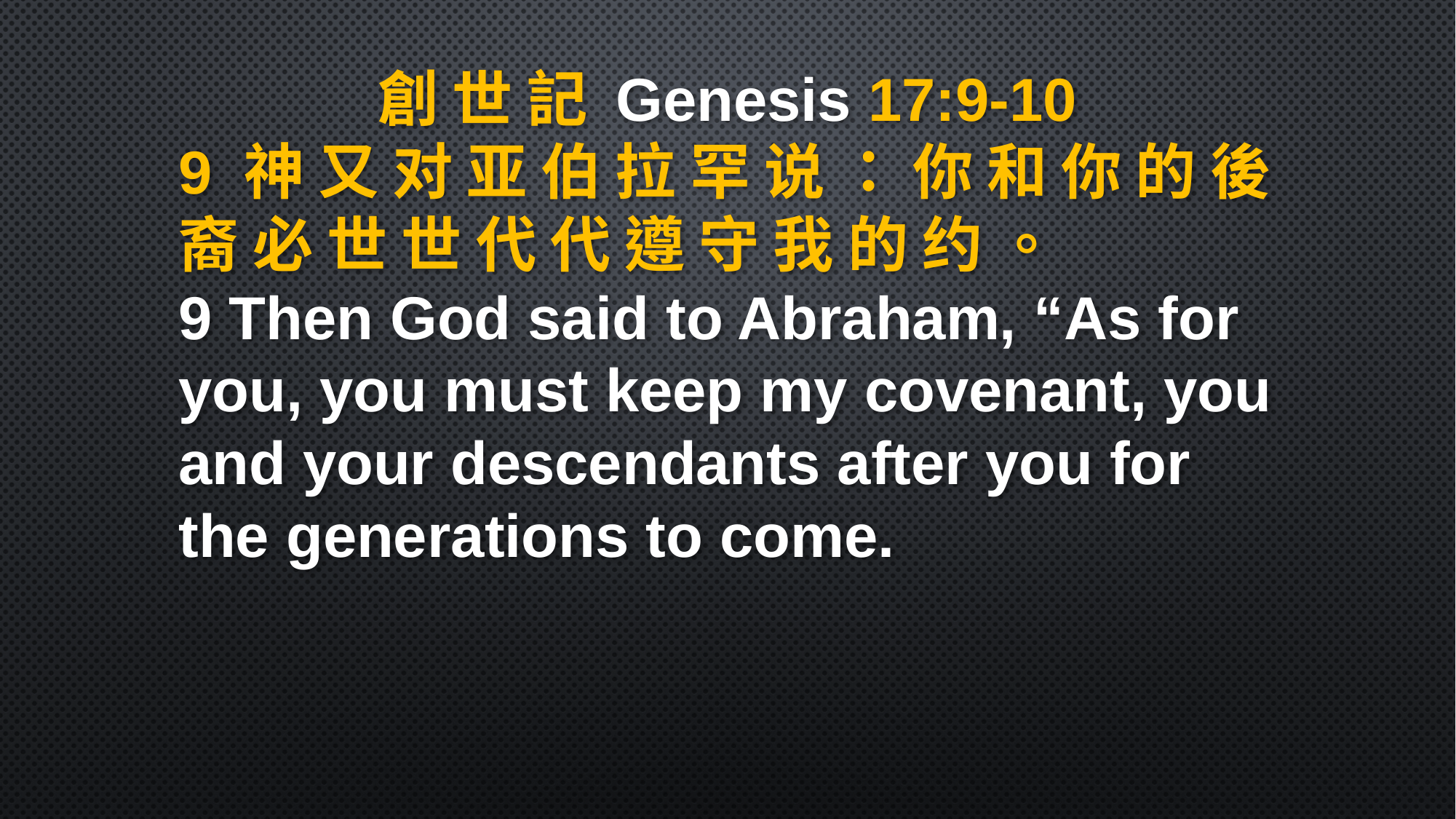

創 世 記 Genesis 17:9-10
9 神 又 对 亚 伯 拉 罕 说 ： 你 和 你 的 後 裔 必 世 世 代 代 遵 守 我 的 约 。
9 Then God said to Abraham, “As for you, you must keep my covenant, you and your descendants after you for the generations to come.